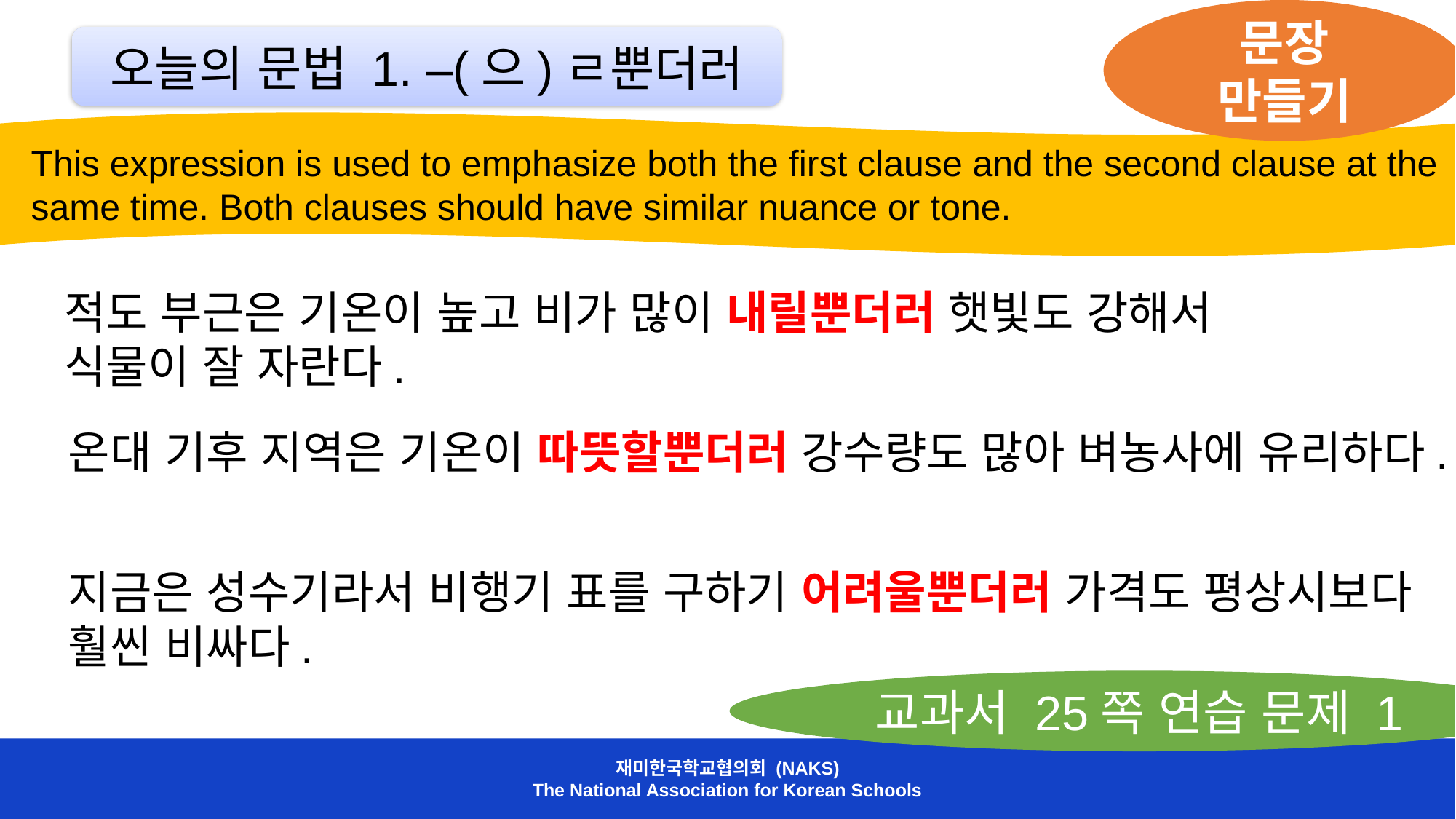

문장 만들기
오늘의 문법 1. –(으)ㄹ뿐더러
  This expression is used to emphasize both the first clause and the second clause at the
  same time. Both clauses should have similar nuance or tone.
적도 부근은 기온이 높고 비가 많이 내릴뿐더러 햇빛도 강해서
식물이 잘 자란다.
온대 기후 지역은 기온이 따뜻할뿐더러 강수량도 많아 벼농사에 유리하다.
지금은 성수기라서 비행기 표를 구하기 어려울뿐더러 가격도 평상시보다 훨씬 비싸다.
교과서 25쪽 연습 문제 1
재미한국학교협의회 (NAKS)
The National Association for Korean Schools